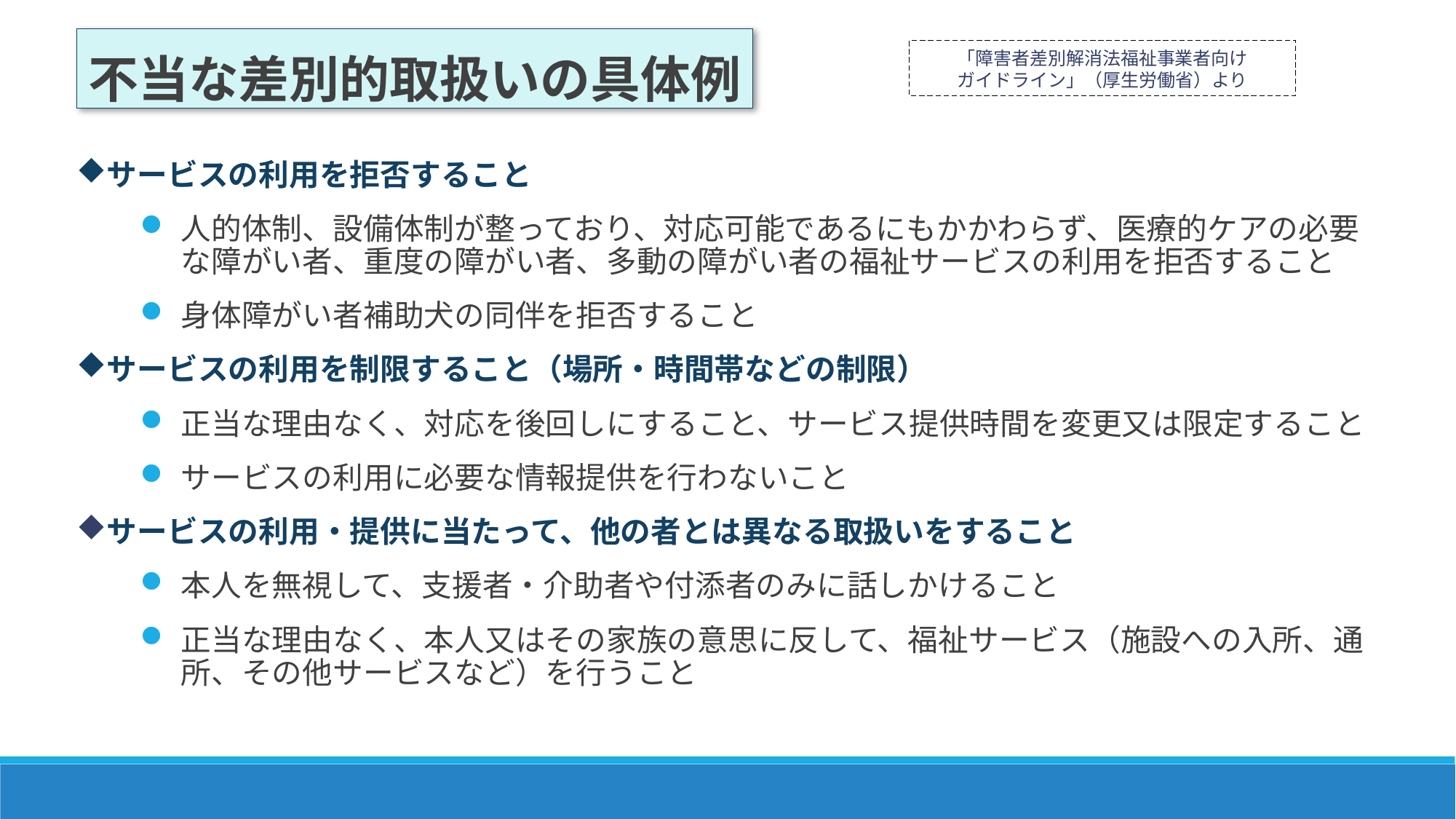

不当な差別的取扱いの具体例
「障害者差別解消法福祉事業者向け
ガイドライン」（厚生労働省）より
サービスの利用を拒否すること
人的体制、設備体制が整っており、対応可能であるにもかかわらず、医療的ケアの必要な障がい者、重度の障がい者、多動の障がい者の福祉サービスの利用を拒否すること
身体障がい者補助犬の同伴を拒否すること
サービスの利用を制限すること（場所・時間帯などの制限）
正当な理由なく、対応を後回しにすること、サービス提供時間を変更又は限定すること
サービスの利用に必要な情報提供を行わないこと
サービスの利用・提供に当たって、他の者とは異なる取扱いをすること
本人を無視して、支援者・介助者や付添者のみに話しかけること
正当な理由なく、本人又はその家族の意思に反して、福祉サービス（施設への入所、通所、その他サービスなど）を行うこと